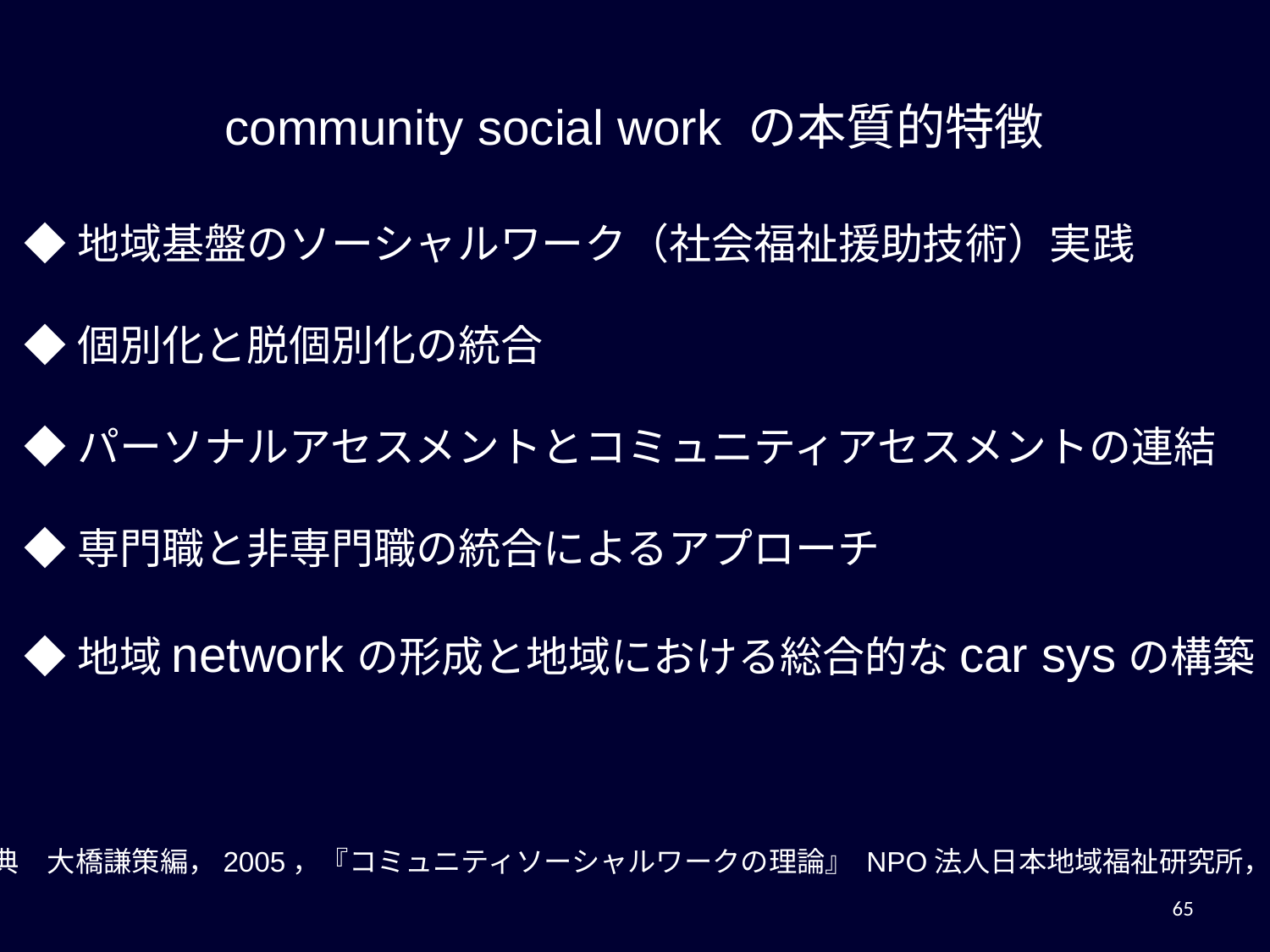

community social work の本質的特徴
◆地域基盤のソーシャルワーク（社会福祉援助技術）実践

◆個別化と脱個別化の統合

◆パーソナルアセスメントとコミュニティアセスメントの連結

◆専門職と非専門職の統合によるアプローチ

◆地域networkの形成と地域における総合的なcar sysの構築

出典　大橋謙策編，2005，『コミュニティソーシャルワークの理論』 NPO法人日本地域福祉研究所，18-9
65